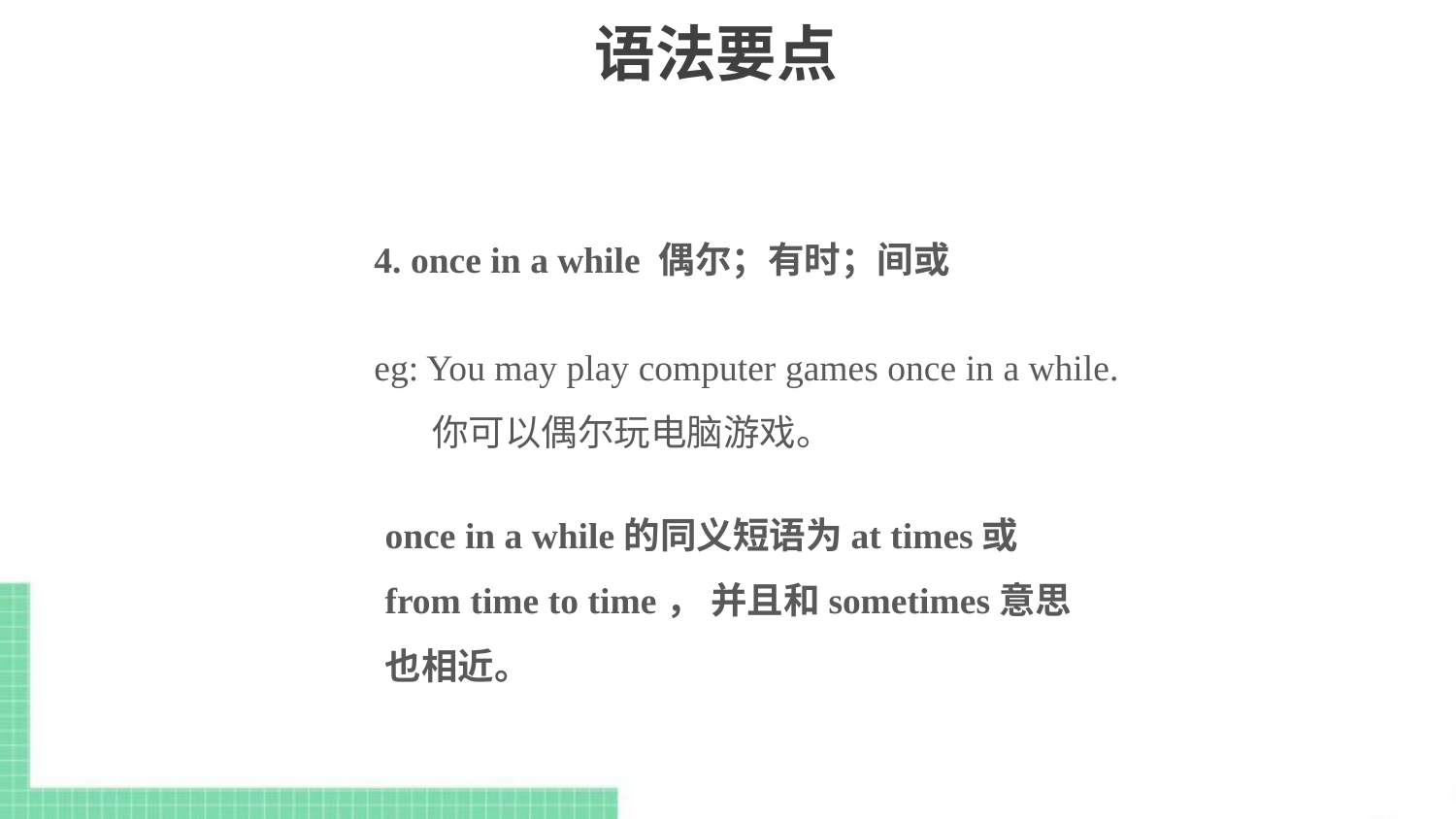

# 语法要点
4. once in a while 偶尔；有时；间或
eg: You may play computer games once in a while.
      你可以偶尔玩电脑游戏。
once in a while的同义短语为at times或from time to time， 并且和sometimes意思也相近。